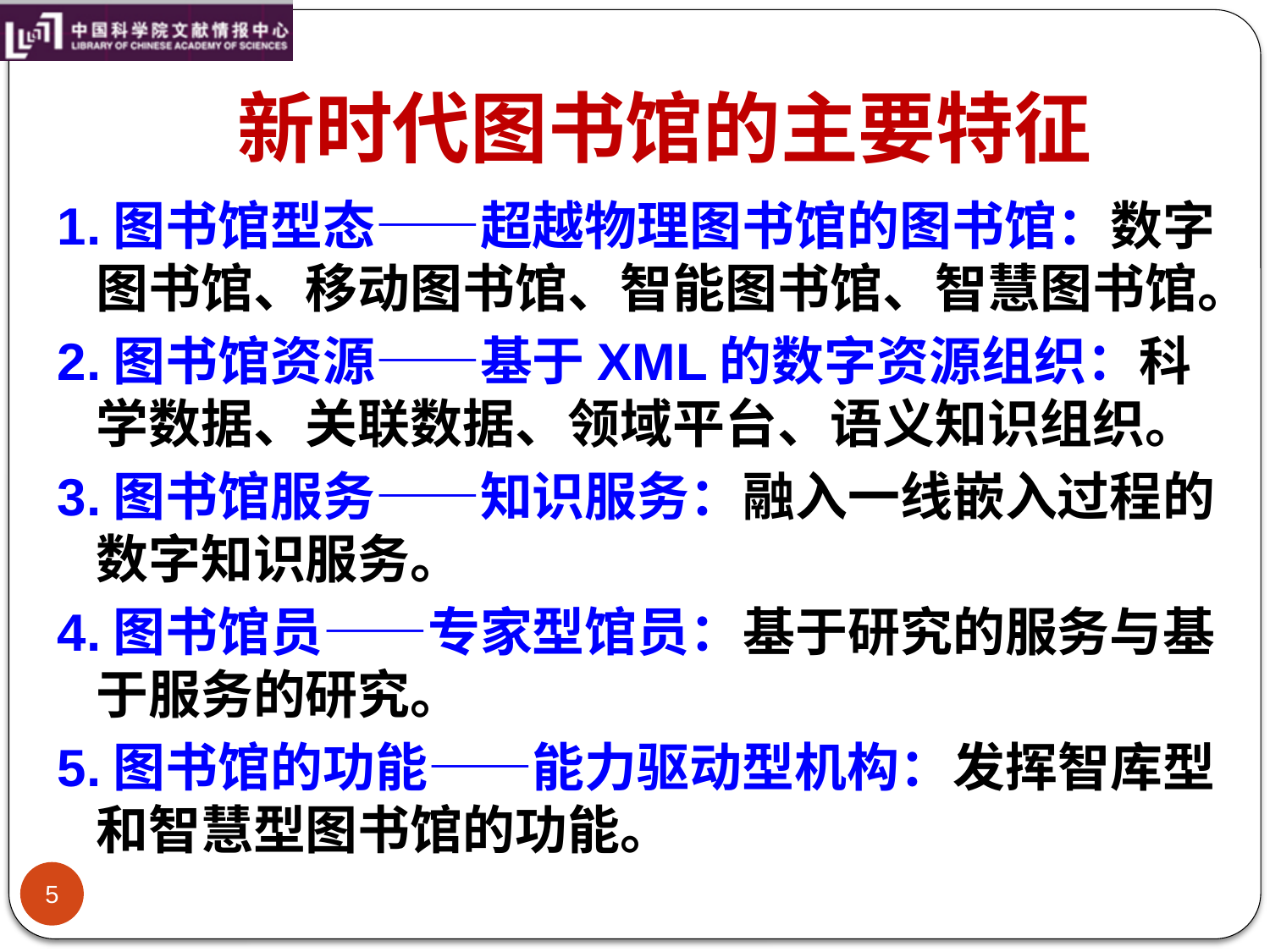

# 新时代图书馆的主要特征
1.图书馆型态——超越物理图书馆的图书馆：数字图书馆、移动图书馆、智能图书馆、智慧图书馆。
2.图书馆资源——基于XML的数字资源组织：科学数据、关联数据、领域平台、语义知识组织。
3.图书馆服务——知识服务：融入一线嵌入过程的数字知识服务。
4.图书馆员——专家型馆员：基于研究的服务与基于服务的研究。
5.图书馆的功能——能力驱动型机构：发挥智库型和智慧型图书馆的功能。

5